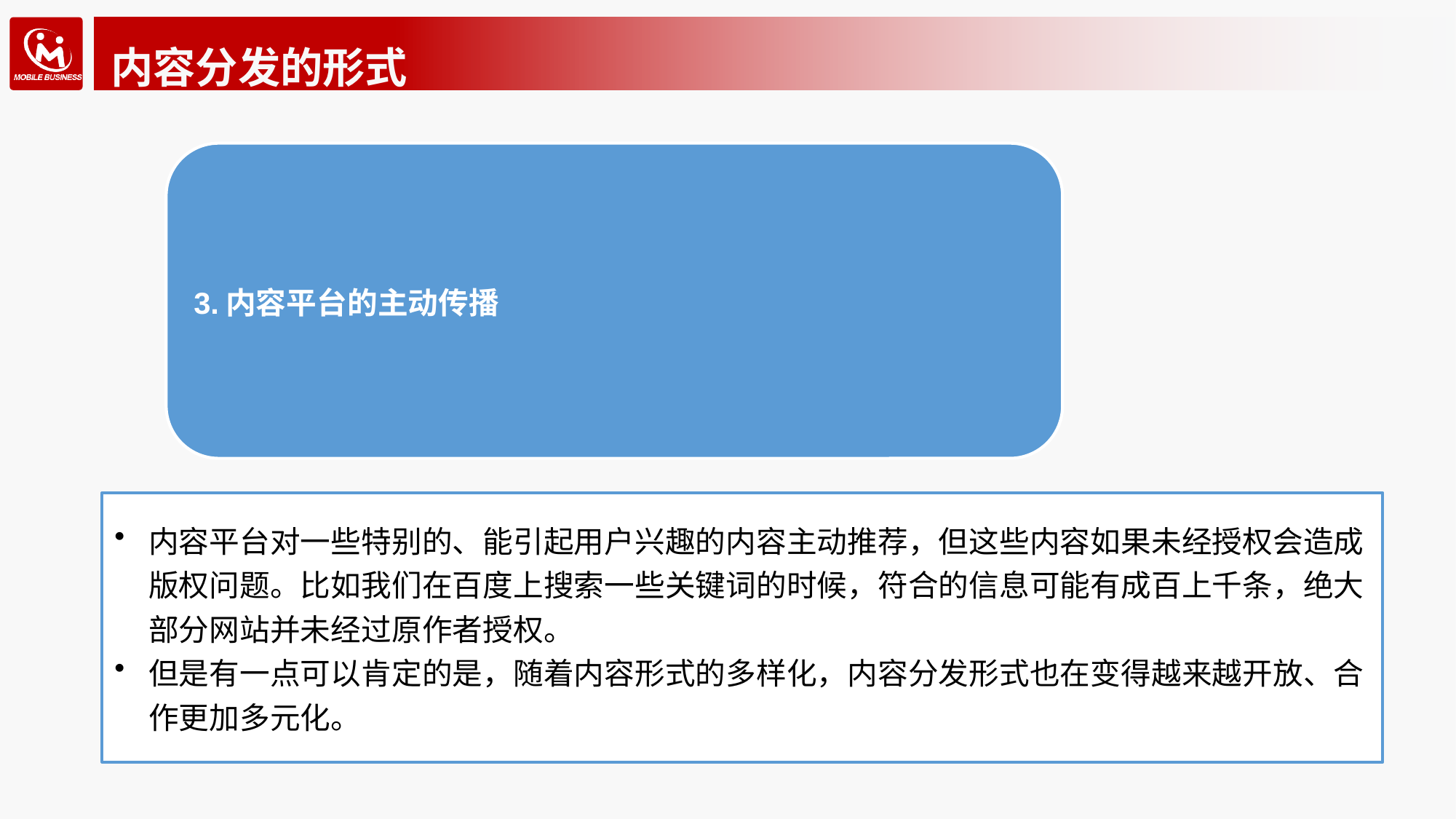

# 内容分发的形式
3.内容平台的主动传播
内容平台对一些特别的、能引起用户兴趣的内容主动推荐，但这些内容如果未经授权会造成版权问题。比如我们在百度上搜索一些关键词的时候，符合的信息可能有成百上千条，绝大部分网站并未经过原作者授权。
但是有一点可以肯定的是，随着内容形式的多样化，内容分发形式也在变得越来越开放、合作更加多元化。